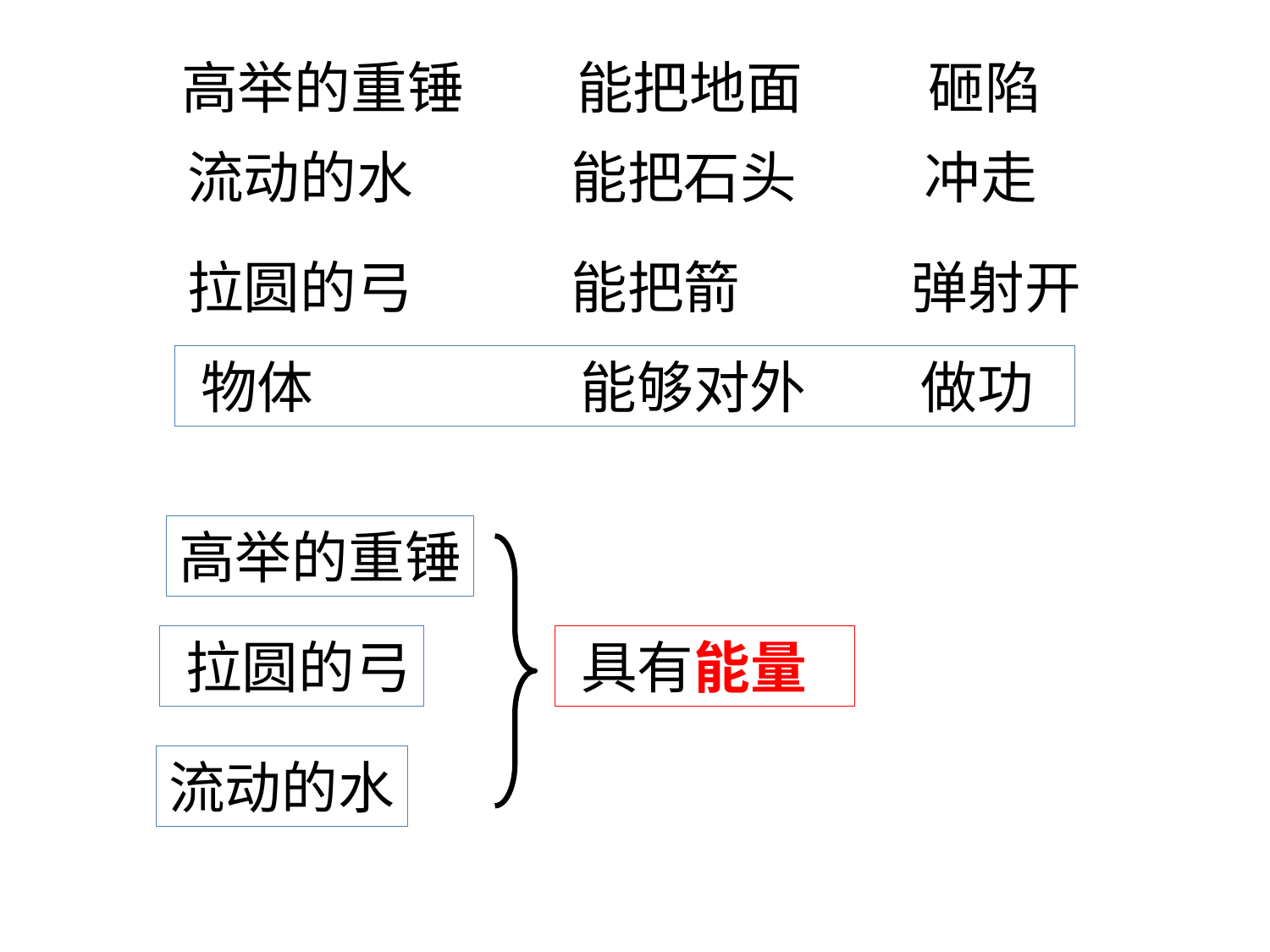

高举的重锤　　能把地面　 　砸陷
流动的水　        能把石头          冲走
拉圆的弓　        能把箭　         弹射开
﻿物体                     能够对外         做功
高举的重锤

﻿拉圆的弓
﻿具有能量
流动的水